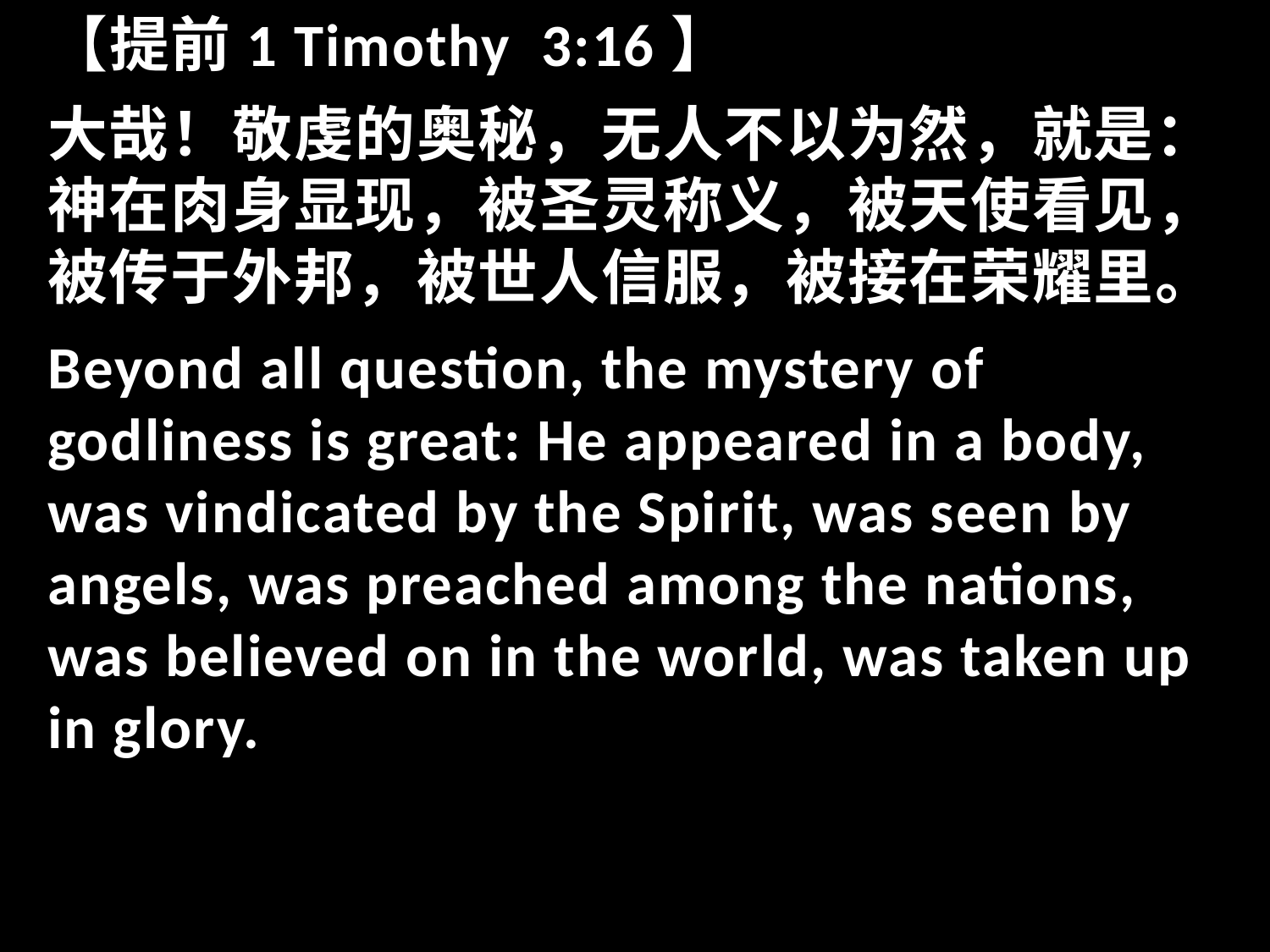

【提前1 Timothy  3:16】
大哉！敬虔的奥秘，无人不以为然，就是：神在肉身显现，被圣灵称义，被天使看见，被传于外邦，被世人信服，被接在荣耀里。
Beyond all question, the mystery of godliness is great: He appeared in a body, was vindicated by the Spirit, was seen by angels, was preached among the nations, was believed on in the world, was taken up in glory.